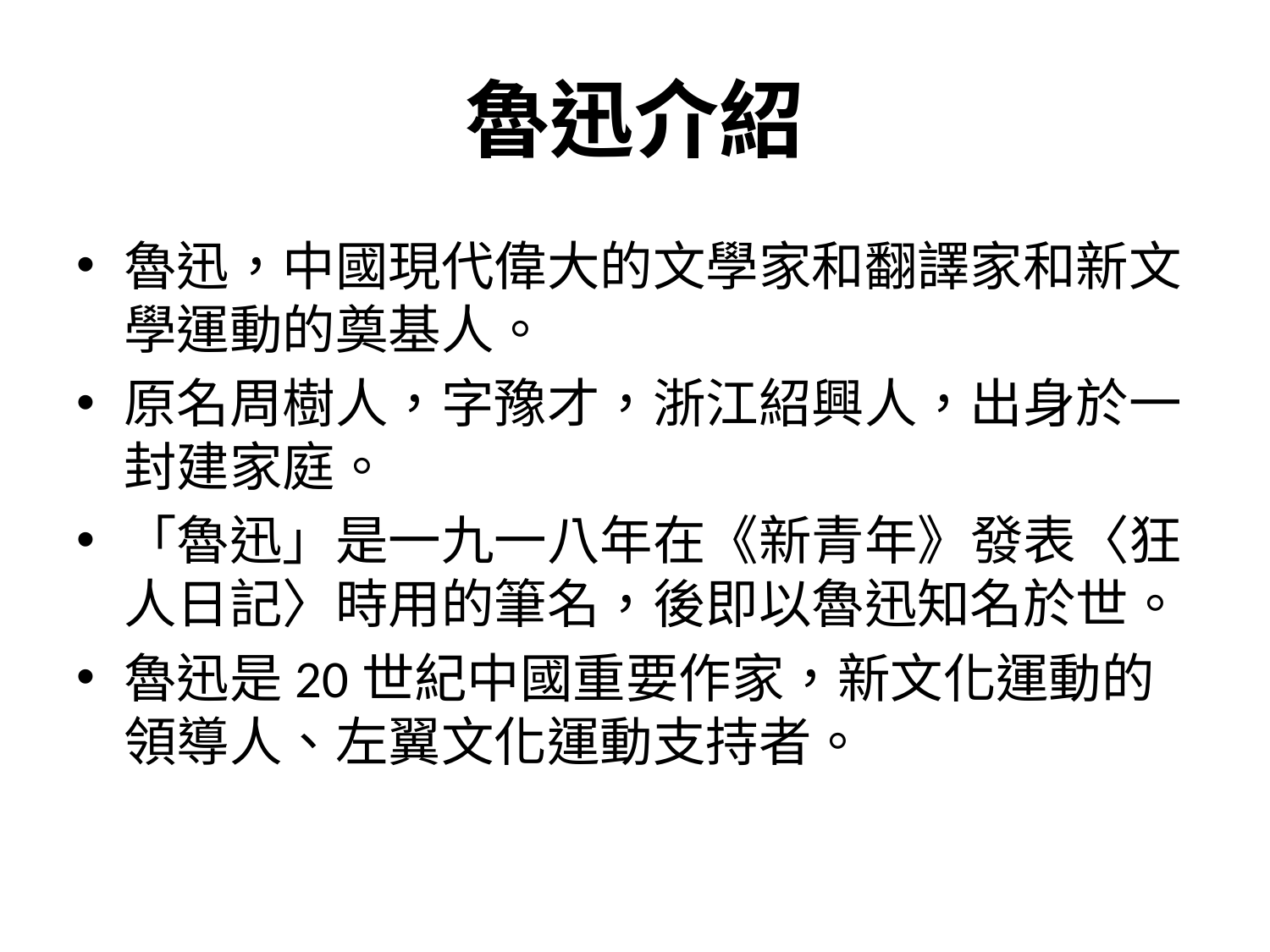

# 魯迅介紹
魯迅，中國現代偉大的文學家和翻譯家和新文學運動的奠基人。
原名周樹人，字豫才，浙江紹興人，出身於一封建家庭。
「魯迅」是一九一八年在《新青年》發表〈狂人日記〉時用的筆名，後即以魯迅知名於世。
魯迅是20世紀中國重要作家，新文化運動的領導人、左翼文化運動支持者。